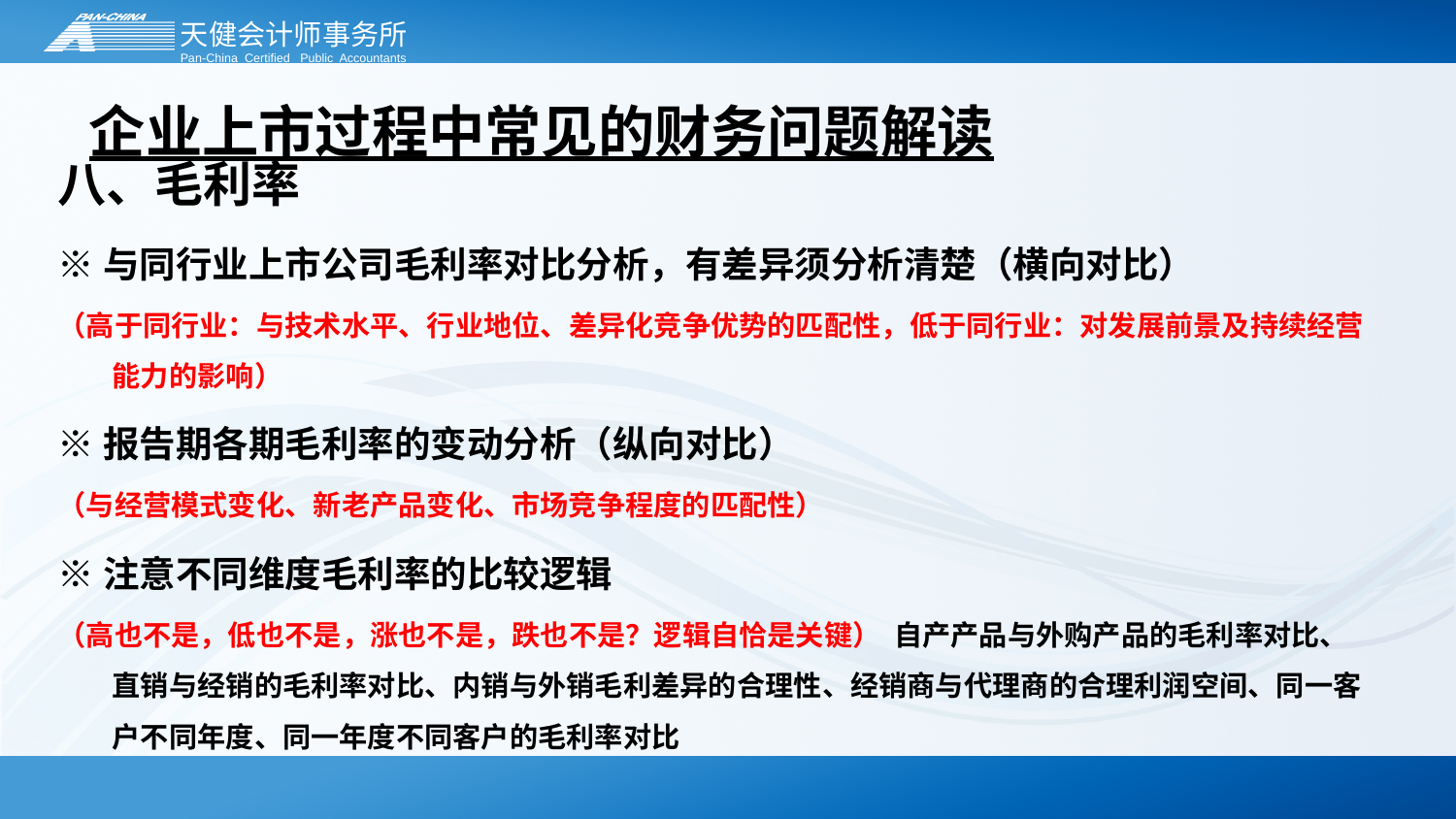

# 企业上市过程中常见的财务问题解读
八、毛利率
※与同行业上市公司毛利率对比分析，有差异须分析清楚（横向对比）
（高于同行业：与技术水平、行业地位、差异化竞争优势的匹配性，低于同行业：对发展前景及持续经营能力的影响）
※报告期各期毛利率的变动分析（纵向对比）
（与经营模式变化、新老产品变化、市场竞争程度的匹配性）
※注意不同维度毛利率的比较逻辑
（高也不是，低也不是，涨也不是，跌也不是？逻辑自恰是关键）  自产产品与外购产品的毛利率对比、直销与经销的毛利率对比、内销与外销毛利差异的合理性、经销商与代理商的合理利润空间、同一客户不同年度、同一年度不同客户的毛利率对比

14